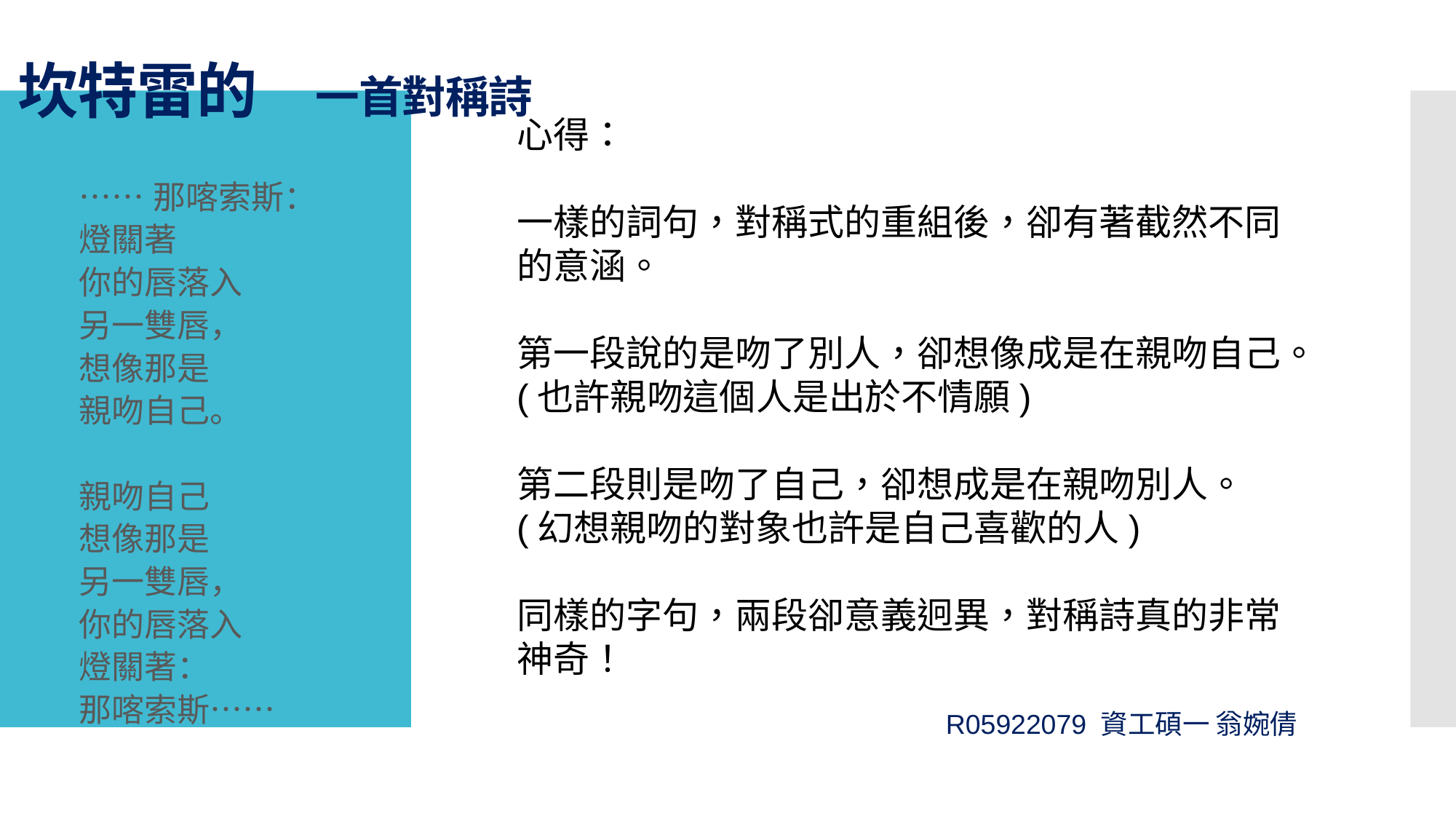

# 坎特雷的			一首對稱詩
心得：

一樣的詞句，對稱式的重組後，卻有著截然不同的意涵。

第一段說的是吻了別人，卻想像成是在親吻自己。
(也許親吻這個人是出於不情願)

第二段則是吻了自己，卻想成是在親吻別人。
(幻想親吻的對象也許是自己喜歡的人)

同樣的字句，兩段卻意義迥異，對稱詩真的非常神奇！

……那喀索斯：
燈關著
你的唇落入
另一雙唇，
想像那是
親吻自己。
親吻自己
想像那是
另一雙唇，
你的唇落入
燈關著：
那喀索斯……
R05922079 資工碩一 翁婉倩